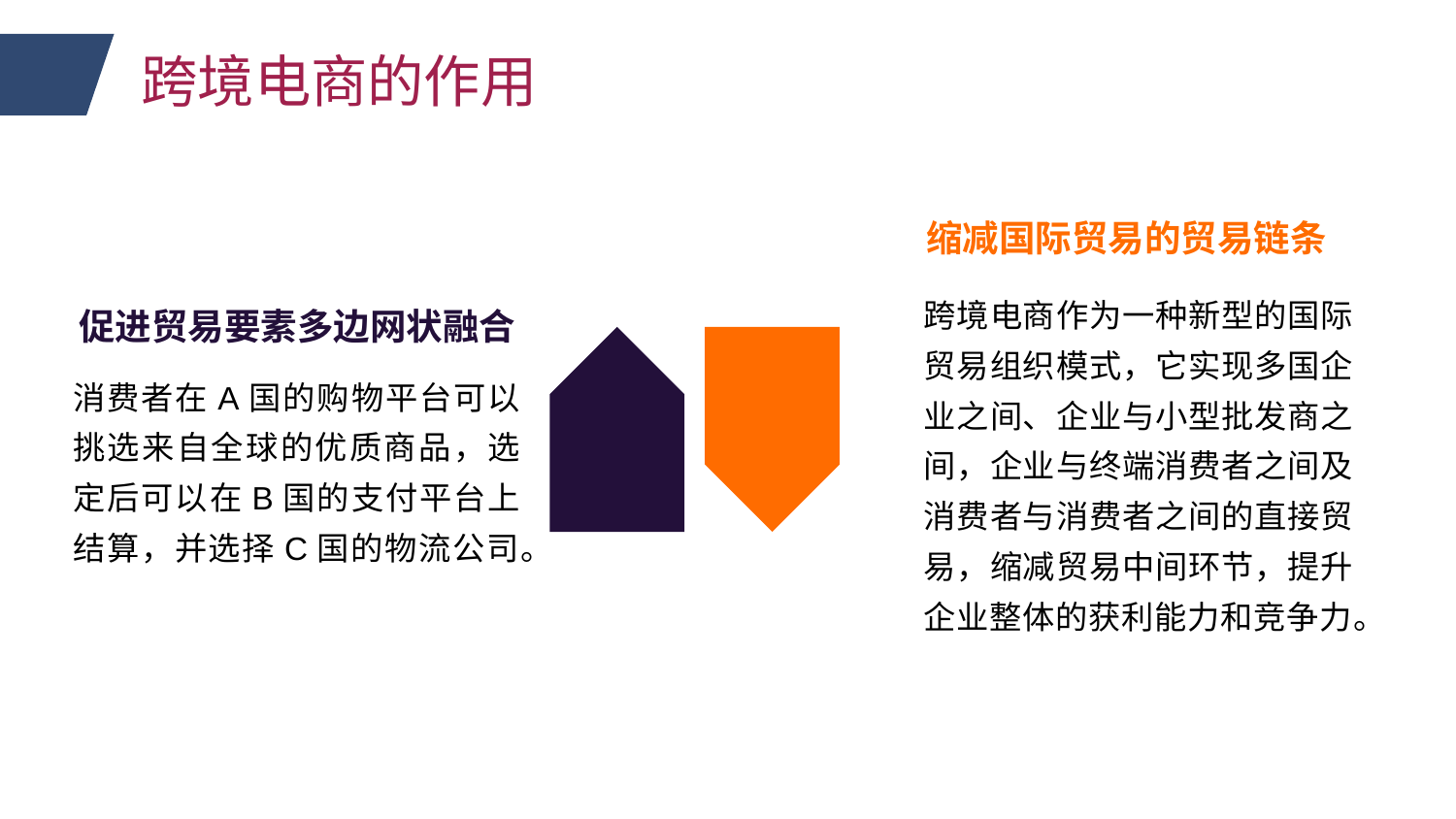

跨境电商的作用
缩减国际贸易的贸易链条
跨境电商作为一种新型的国际贸易组织模式，它实现多国企业之间、企业与小型批发商之间，企业与终端消费者之间及消费者与消费者之间的直接贸易，缩减贸易中间环节，提升企业整体的获利能力和竞争力。
促进贸易要素多边网状融合
消费者在A国的购物平台可以挑选来自全球的优质商品，选定后可以在B国的支付平台上结算，并选择C国的物流公司。